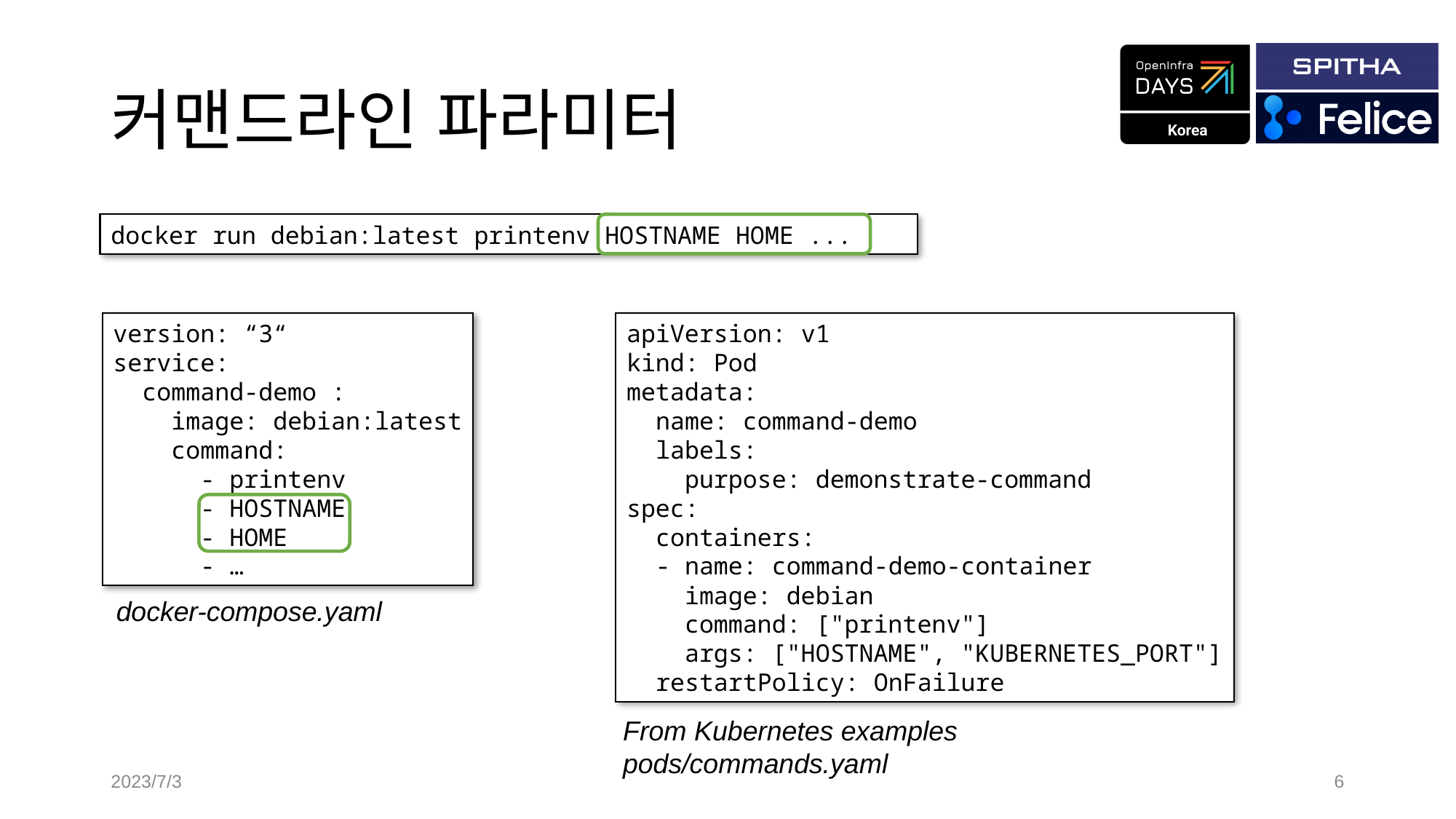

# 커맨드라인 파라미터
docker run debian:latest printenv HOSTNAME HOME ...

version: “3“
service:
  command-demo :
    image: debian:latest
    command:
      - printenv
      - HOSTNAME
      - HOME
      - …
apiVersion: v1
kind: Pod
metadata:
  name: command-demo
  labels:
    purpose: demonstrate-command
spec:
  containers:
  - name: command-demo-container
    image: debian
    command: ["printenv"]
    args: ["HOSTNAME", "KUBERNETES_PORT"]
  restartPolicy: OnFailure

docker-compose.yaml
From Kubernetes examples
pods/commands.yaml
2023/7/3
6